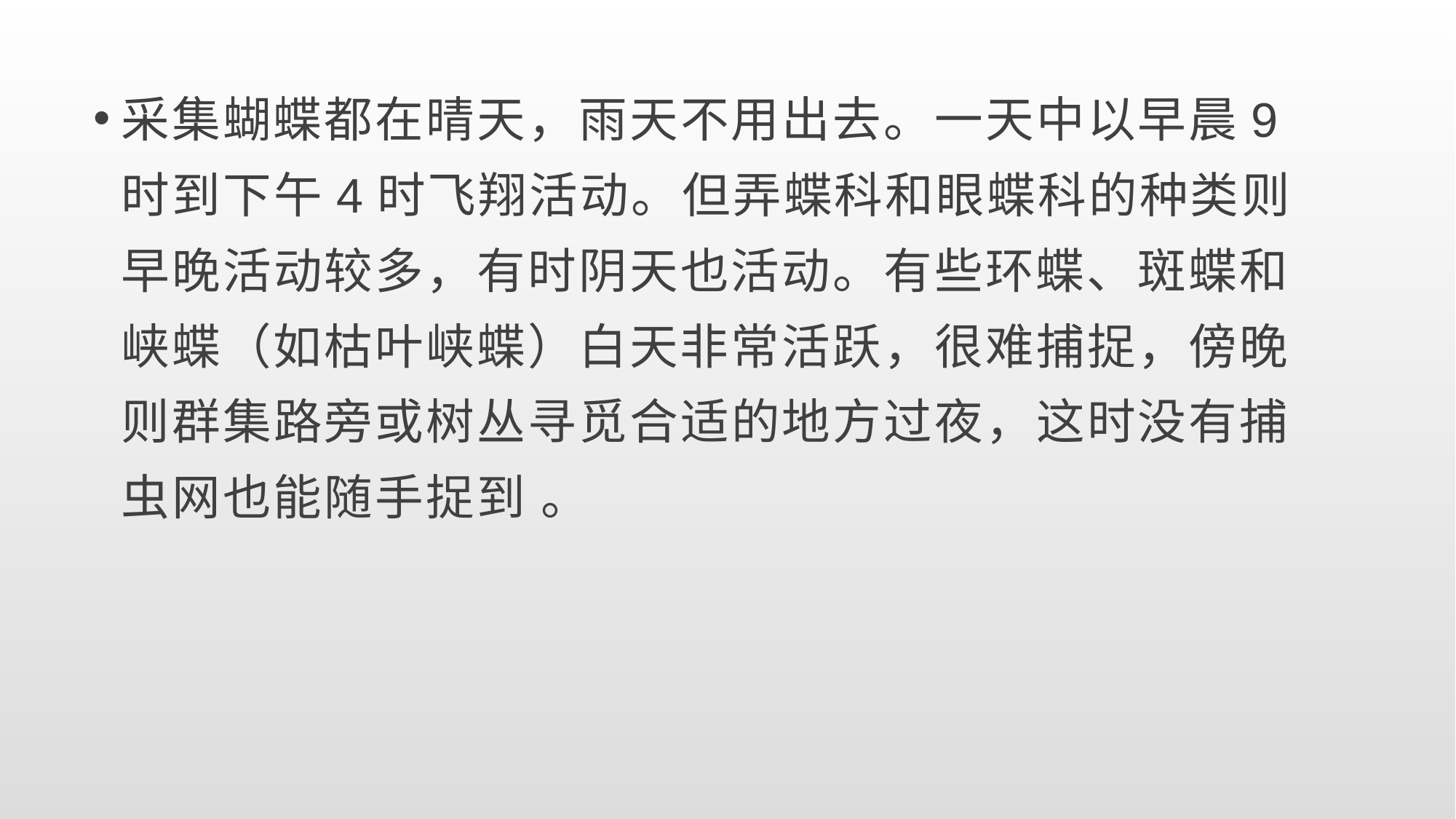

采集蝴蝶都在晴天，雨天不用出去。一天中以早晨9时到下午4时飞翔活动。但弄蝶科和眼蝶科的种类则早晚活动较多，有时阴天也活动。有些环蝶、斑蝶和峡蝶（如枯叶峡蝶）白天非常活跃，很难捕捉，傍晚则群集路旁或树丛寻觅合适的地方过夜，这时没有捕虫网也能随手捉到 。